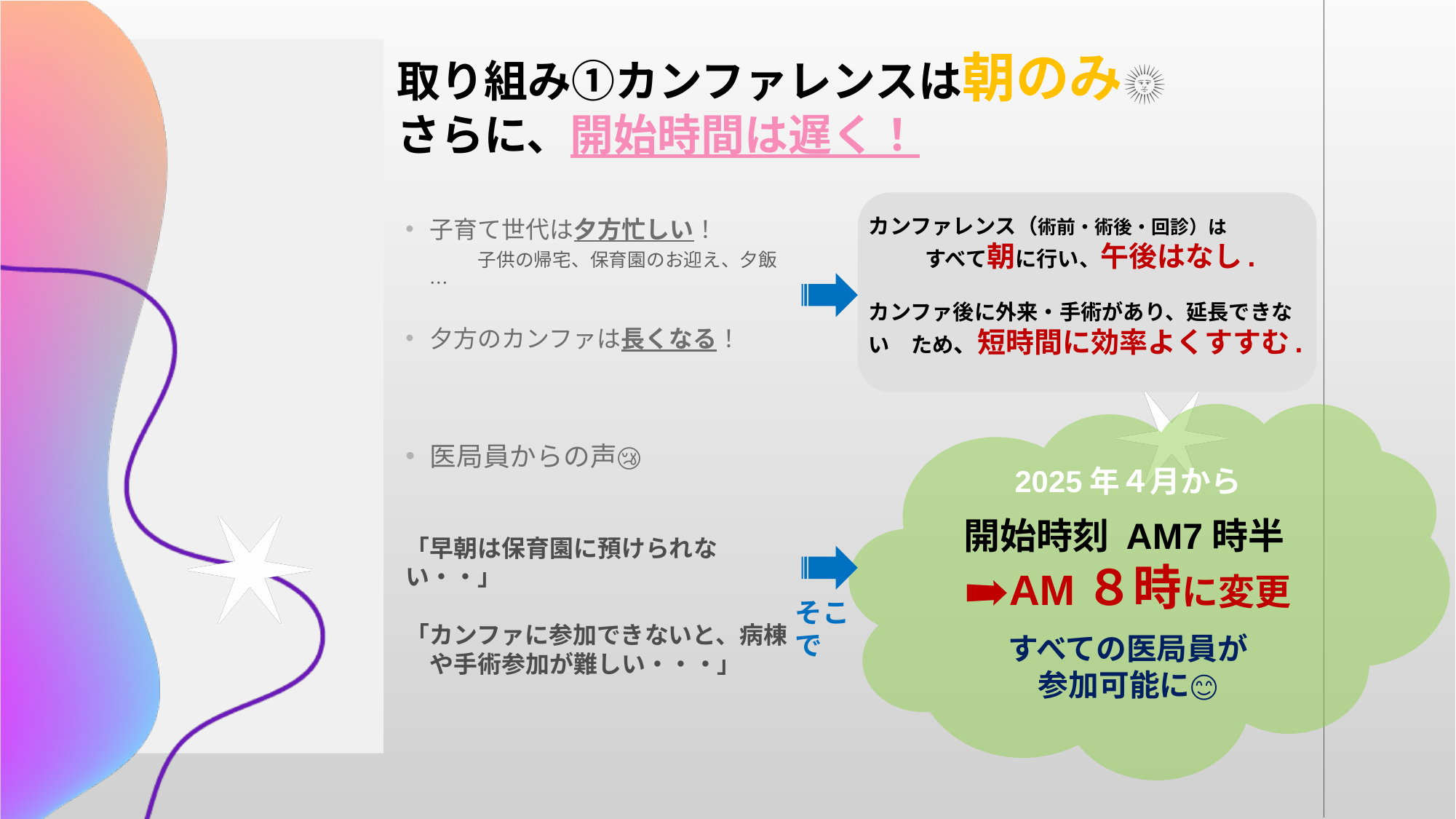

# 取り組み①カンファレンスは朝のみ🌞 さらに、開始時間は遅く！

カンファレンス（術前・術後・回診）は　　　　　　　すべて朝に行い、午後はなし.
カンファ後に外来・手術があり、延長できない　ため、短時間に効率よくすすむ.

子育て世代は夕方忙しい！　　　　　子供の帰宅、保育園のお迎え、夕飯…
夕方のカンファは長くなる！

医局員からの声😢
「早朝は保育園に預けられない・・」
「カンファに参加できないと、病棟　や手術参加が難しい・・・」

2025年４月から

開始時刻 AM7時半
➡AM８時に変更

すべての医局員が
参加可能に😊

そこで